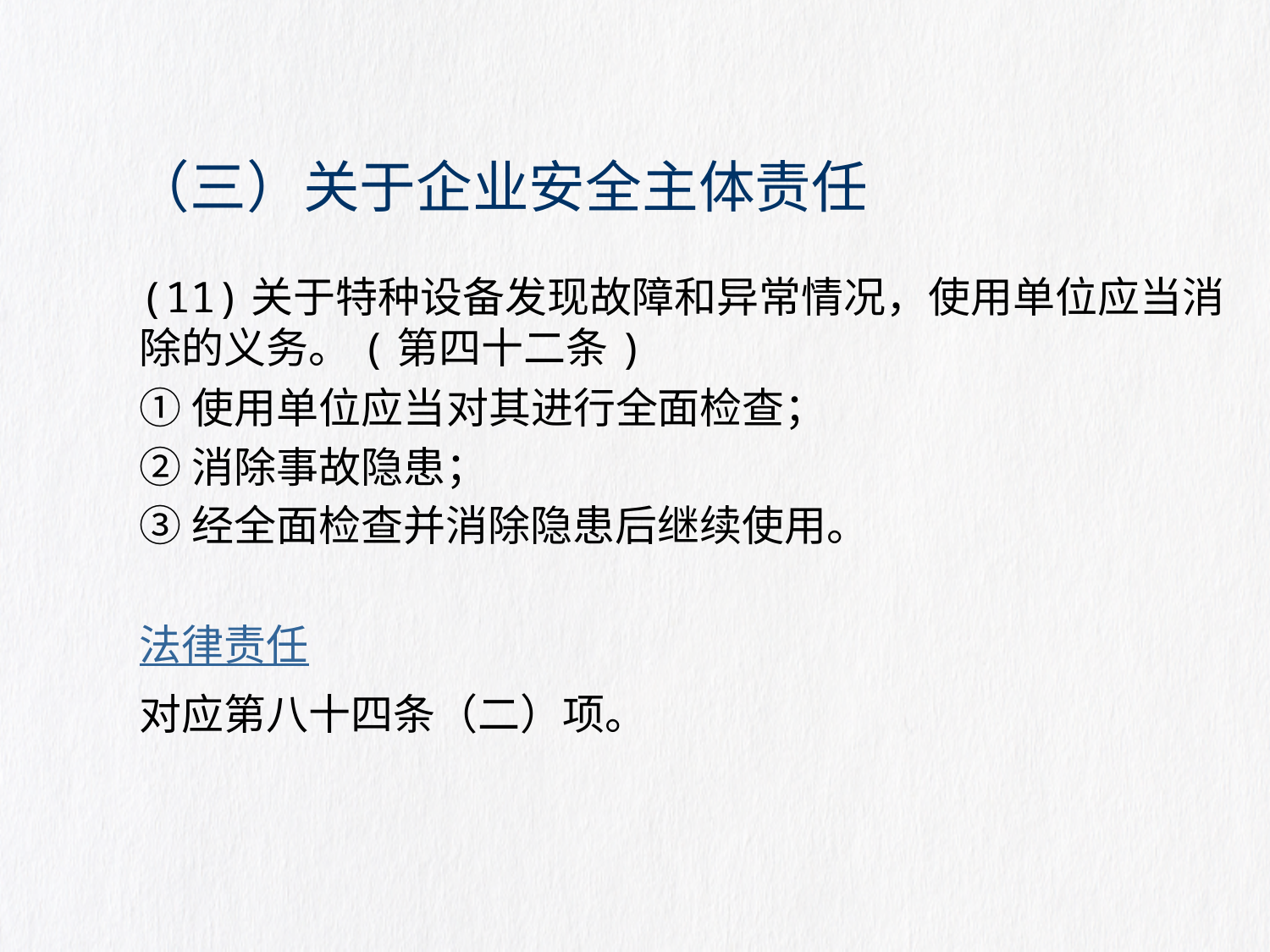

# （三）关于企业安全主体责任
(11)关于特种设备发现故障和异常情况，使用单位应当消除的义务。(第四十二条)
①使用单位应当对其进行全面检查；
②消除事故隐患；
③经全面检查并消除隐患后继续使用。

法律责任
对应第八十四条（二）项。
39